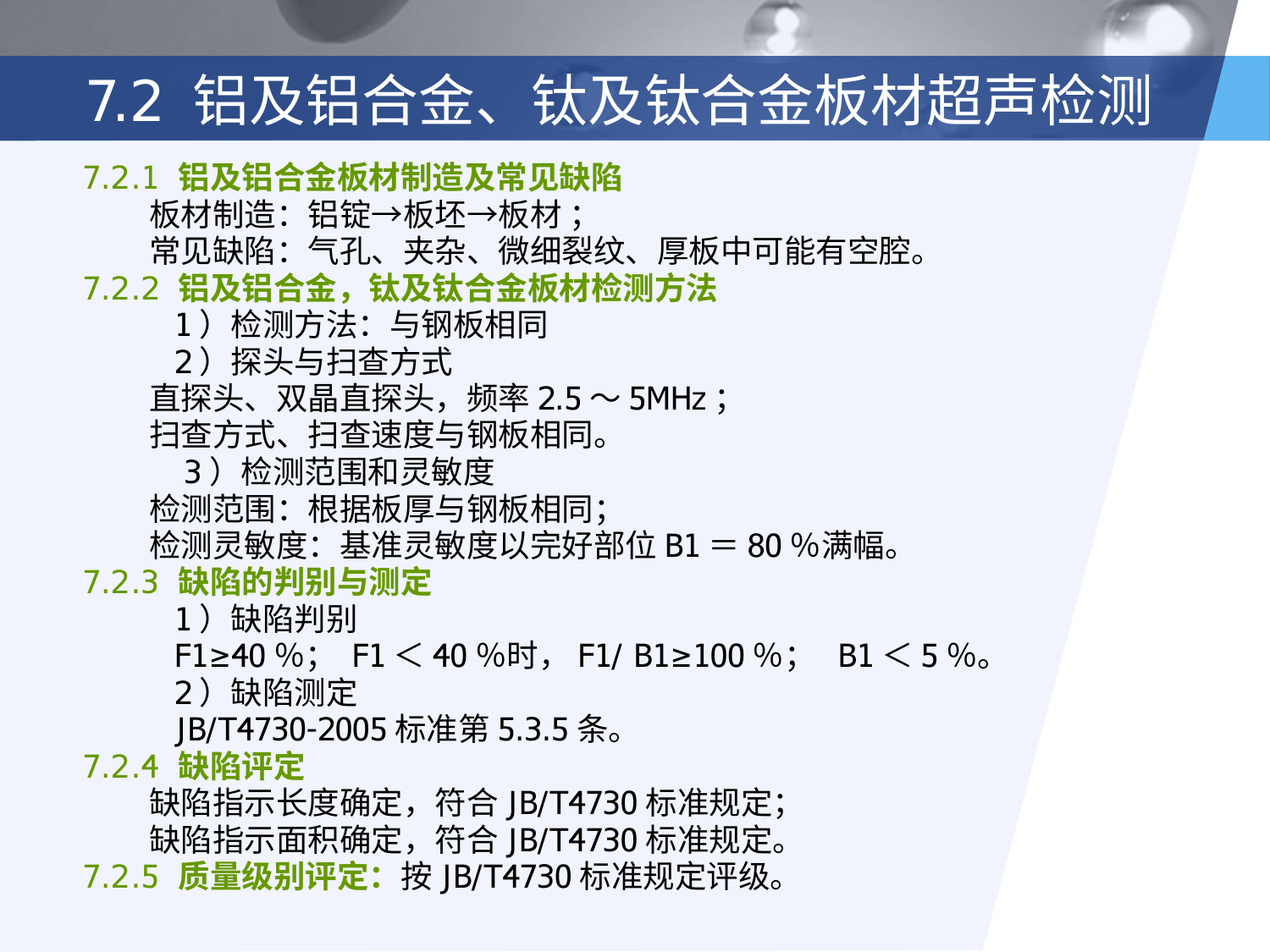

# 7.2 铝及铝合金、钛及钛合金板材超声检测
   7.2.1 铝及铝合金板材制造及常见缺陷
            板材制造：铝锭→板坯→板材 ；
            常见缺陷：气孔、夹杂、微细裂纹、厚板中可能有空腔。
   7.2.2 铝及铝合金，钛及钛合金板材检测方法
            1）检测方法：与钢板相同
            2）探头与扫查方式
            直探头、双晶直探头，频率2.5～5MHz；
            扫查方式、扫查速度与钢板相同。
             3）检测范围和灵敏度
            检测范围：根据板厚与钢板相同；
            检测灵敏度：基准灵敏度以完好部位B1＝80％满幅。
   7.2.3 缺陷的判别与测定
            1）缺陷判别
            F1≥40％； F1＜40％时，F1/ B1≥100％；  B1＜5％。
            2）缺陷测定
            JB/T4730-2005标准第5.3.5条。
   7.2.4 缺陷评定
            缺陷指示长度确定，符合JB/T4730标准规定；
            缺陷指示面积确定，符合JB/T4730标准规定。
   7.2.5 质量级别评定：按JB/T4730标准规定评级。